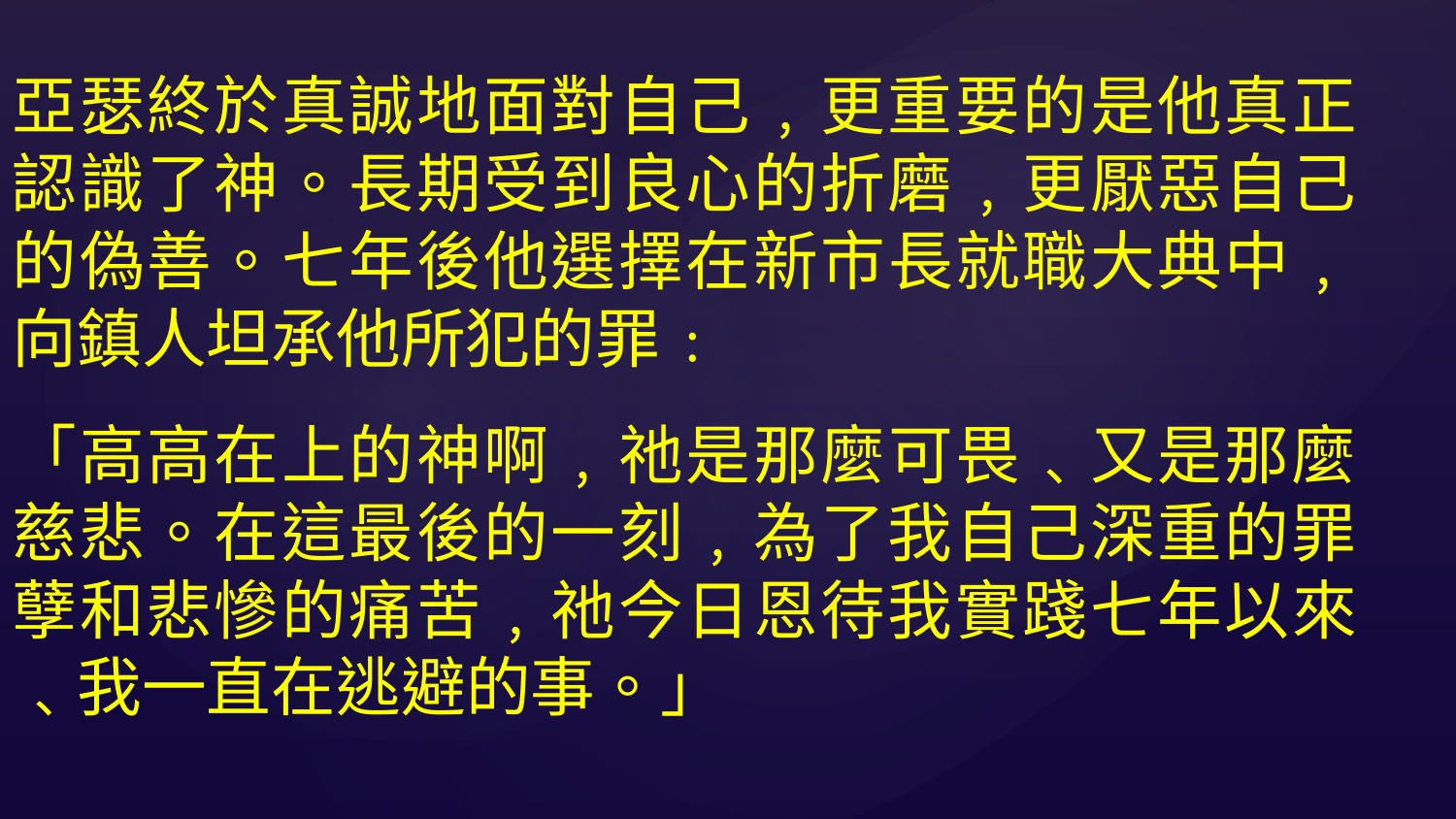

亞瑟終於真誠地面對自己﹐更重要的是他真正認識了神。長期受到良心的折磨﹐更厭惡自己的偽善。七年後他選擇在新市長就職大典中﹐向鎮人坦承他所犯的罪﹕

「高高在上的神啊﹐祂是那麼可畏﹑又是那麼慈悲。在這最後的一刻﹐為了我自己深重的罪孽和悲慘的痛苦﹐祂今日恩待我實踐七年以來﹑我一直在逃避的事。」